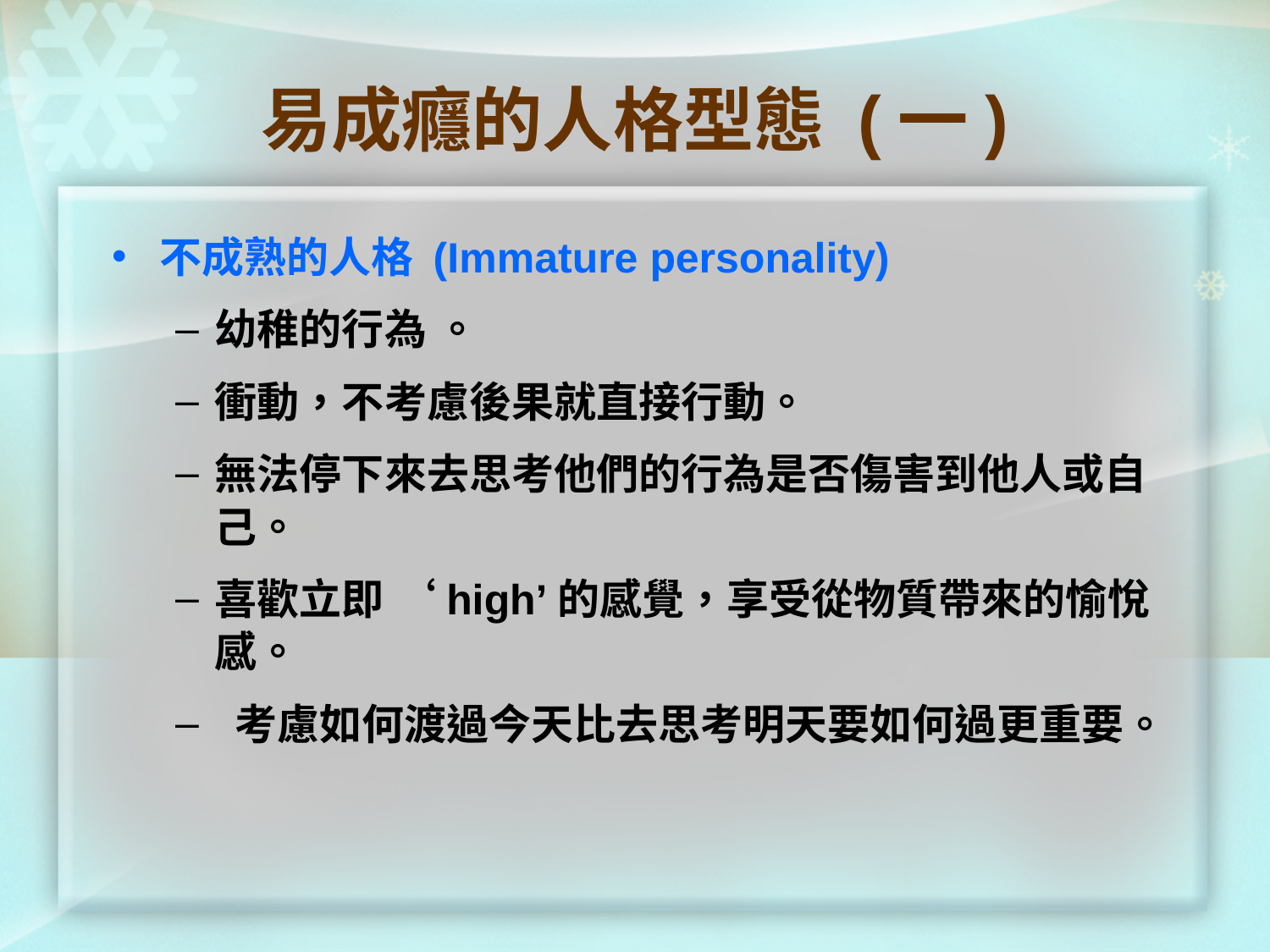

# 易成癮的人格型態 (一)
不成熟的人格 (Immature personality)
幼稚的行為 。
衝動，不考慮後果就直接行動。
無法停下來去思考他們的行為是否傷害到他人或自己。
喜歡立即 ‘high’的感覺，享受從物質帶來的愉悅感。
 考慮如何渡過今天比去思考明天要如何過更重要。